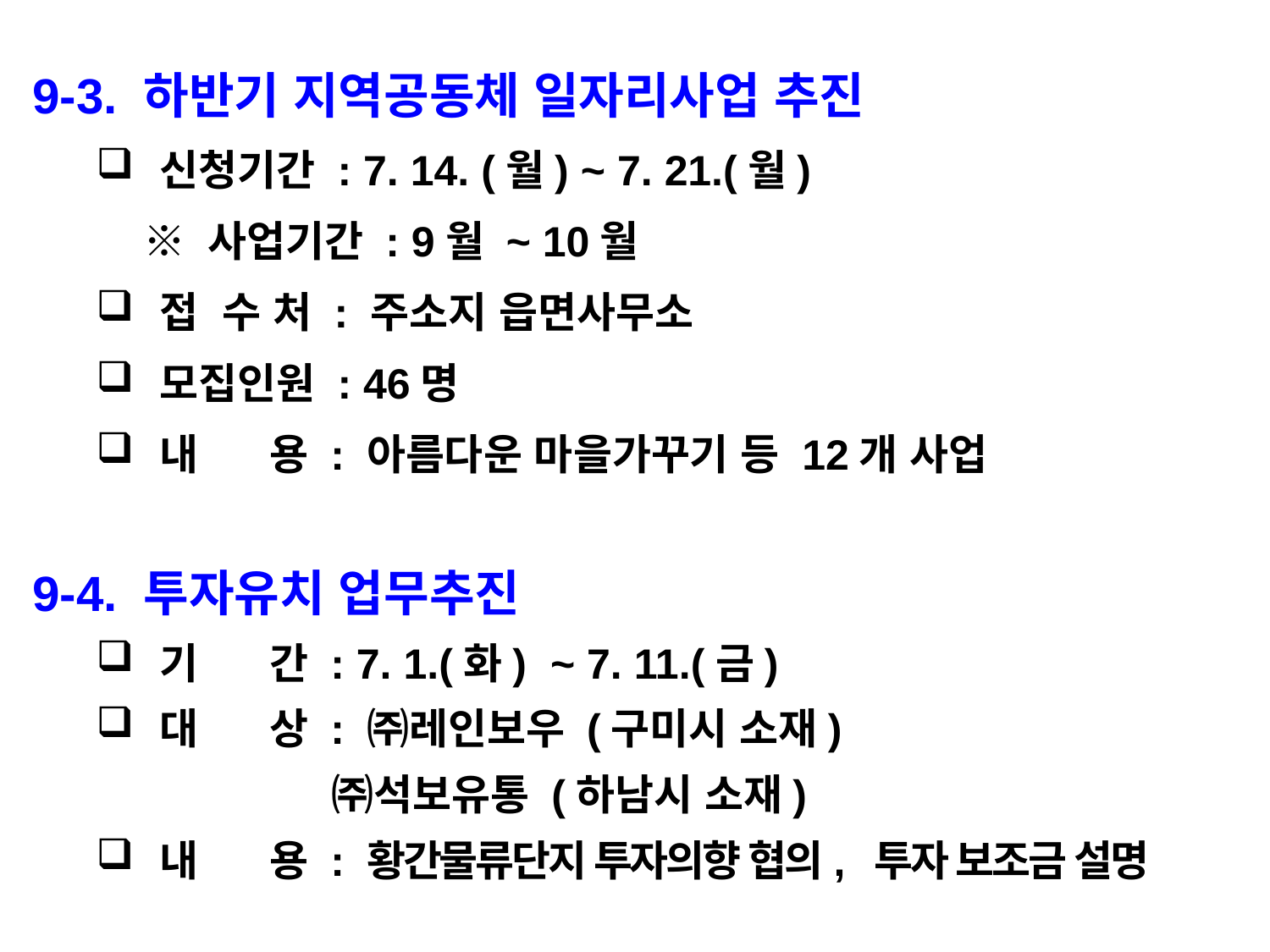

9-3. 하반기 지역공동체 일자리사업 추진
신청기간 : 7. 14. (월) ~ 7. 21.(월)
    ※ 사업기간 : 9월 ~ 10월
접  수 처 : 주소지 읍면사무소
모집인원 : 46명
내      용 : 아름다운 마을가꾸기 등 12개 사업

9-4. 투자유치 업무추진
기      간 : 7. 1.(화)  ~ 7. 11.(금)
대      상 : ㈜레인보우 (구미시 소재)
                   ㈜석보유통 (하남시 소재)
내      용 : 황간물류단지 투자의향 협의,  투자 보조금 설명